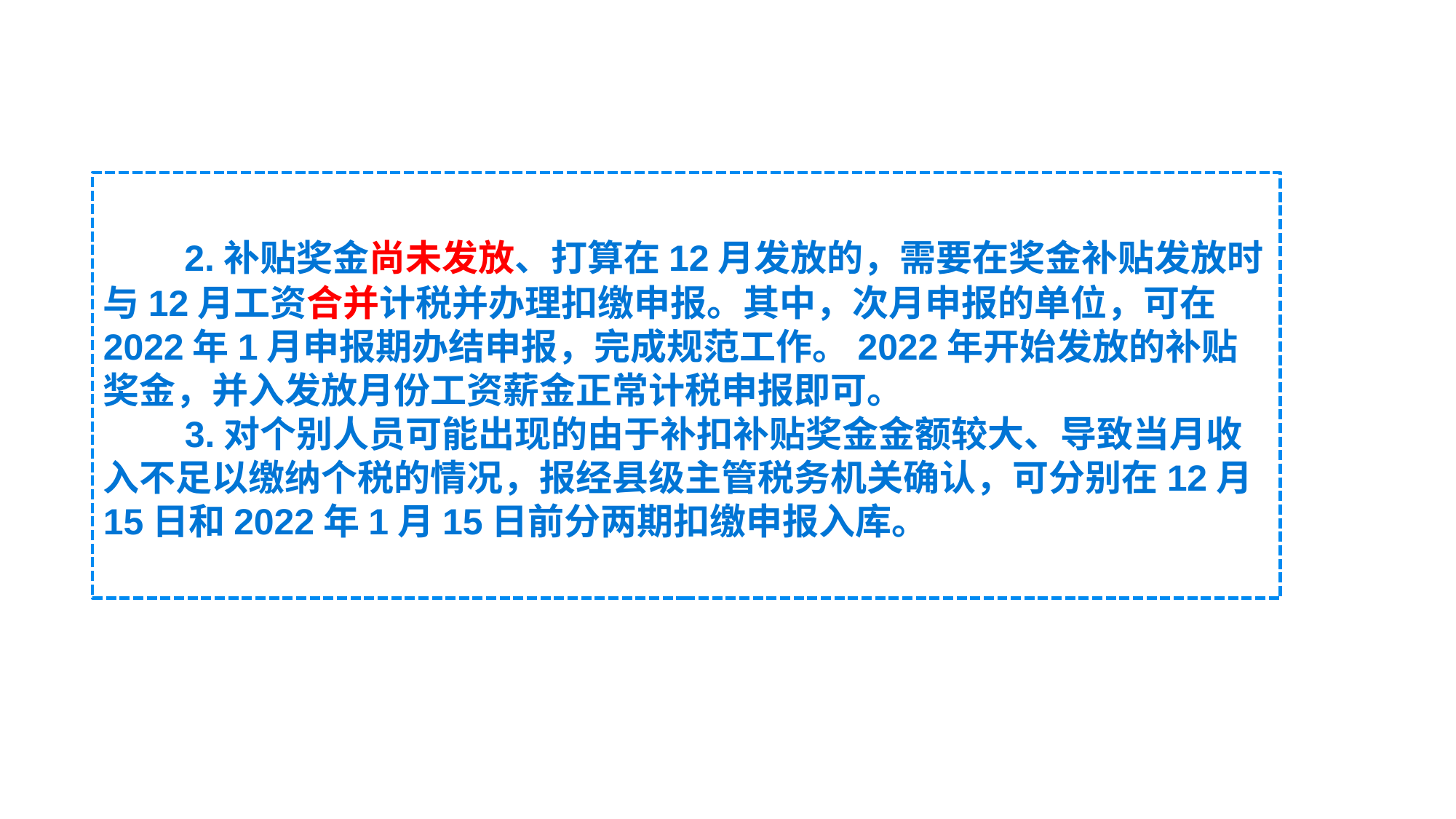

2.补贴奖金尚未发放、打算在12月发放的，需要在奖金补贴发放时与12月工资合并计税并办理扣缴申报。其中，次月申报的单位，可在2022年1月申报期办结申报，完成规范工作。2022年开始发放的补贴奖金，并入发放月份工资薪金正常计税申报即可。
        3.对个别人员可能出现的由于补扣补贴奖金金额较大、导致当月收入不足以缴纳个税的情况，报经县级主管税务机关确认，可分别在12月15日和2022年1月15日前分两期扣缴申报入库。

02
01